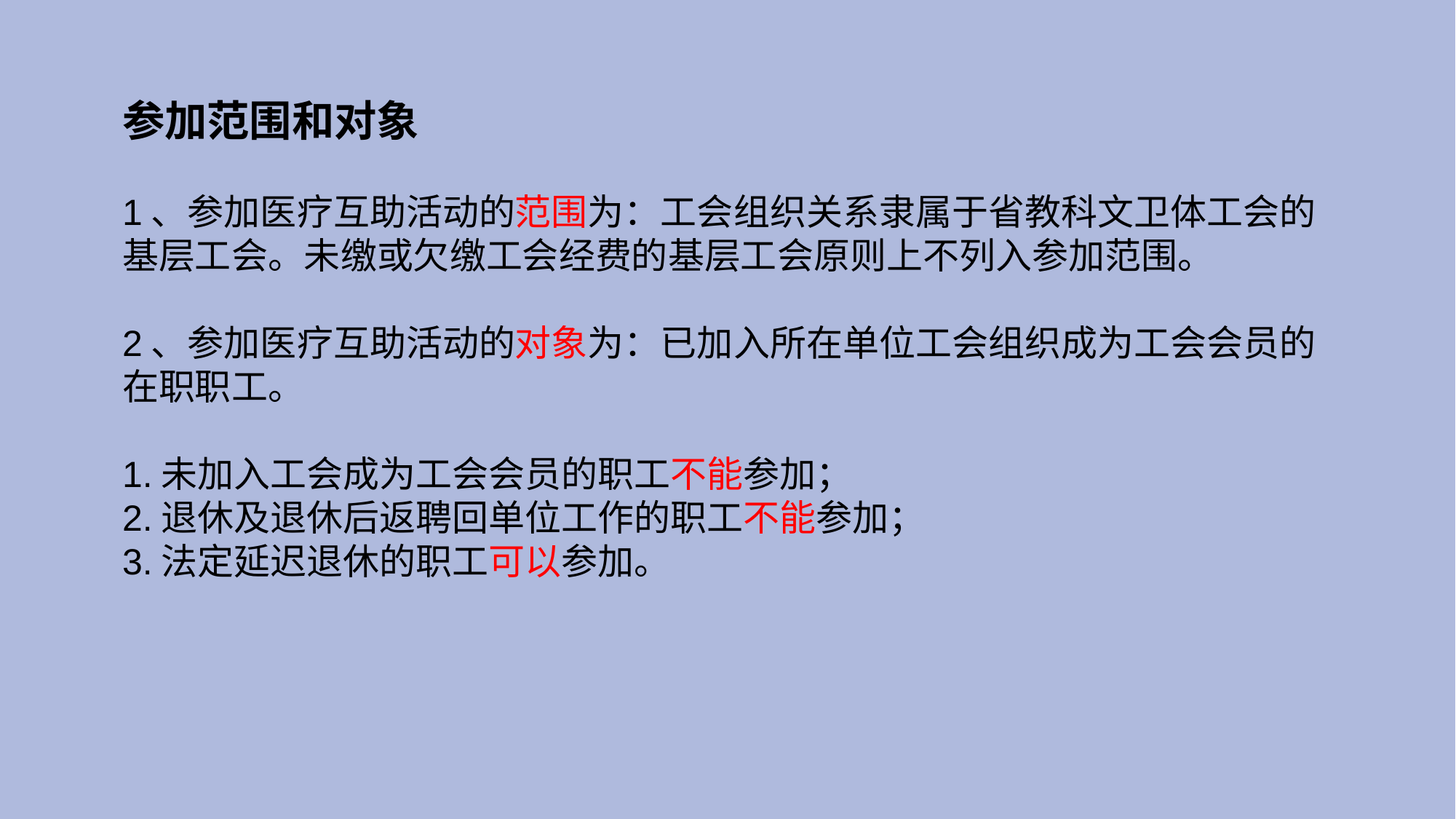

参加范围和对象

1、参加医疗互助活动的范围为：工会组织关系隶属于省教科文卫体工会的基层工会。未缴或欠缴工会经费的基层工会原则上不列入参加范围。

2、参加医疗互助活动的对象为：已加入所在单位工会组织成为工会会员的在职职工。

1.未加入工会成为工会会员的职工不能参加；
2.退休及退休后返聘回单位工作的职工不能参加；
3.法定延迟退休的职工可以参加。